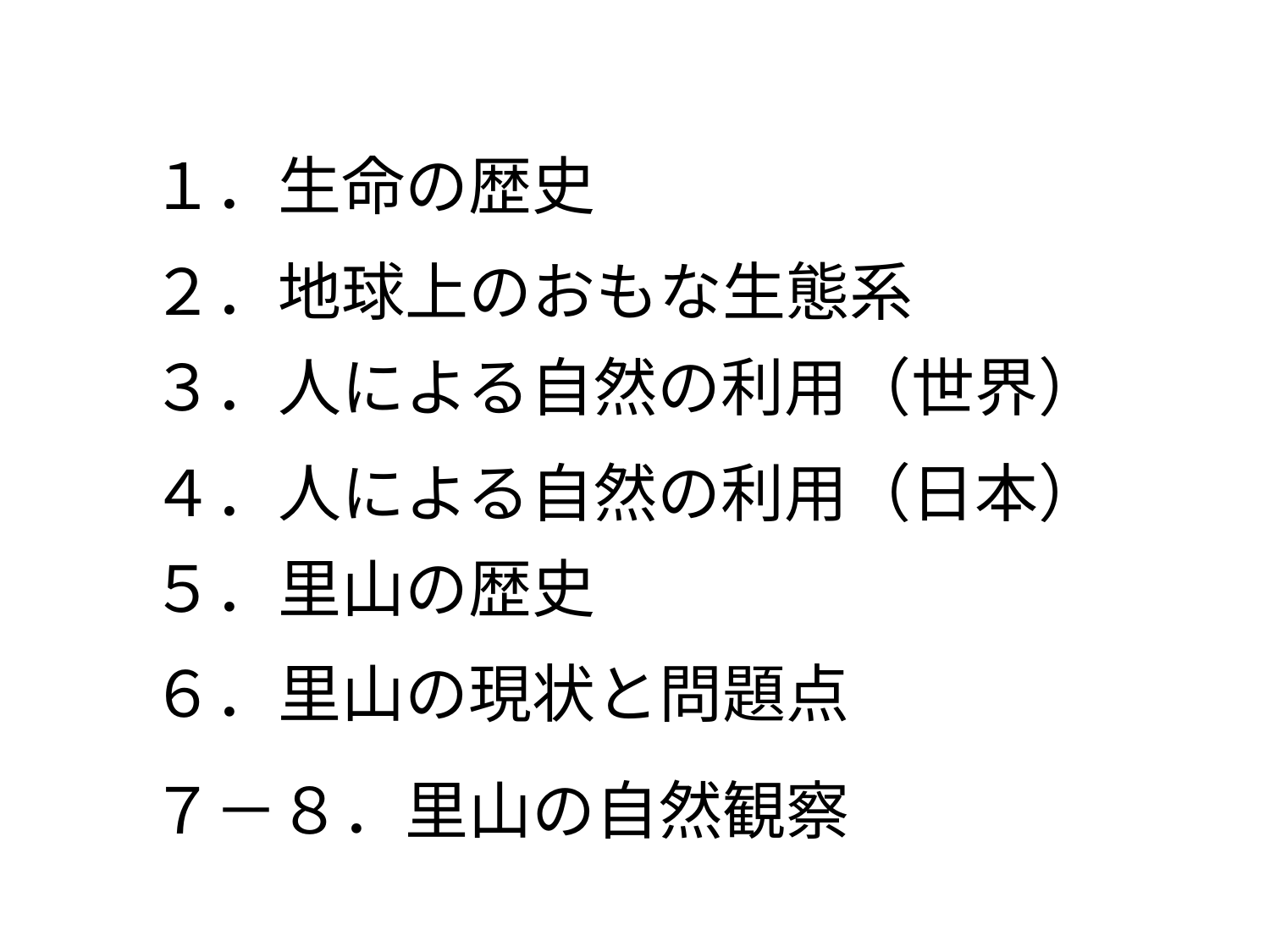

１．生命の歴史
２．地球上のおもな生態系
３．人による自然の利用（世界）
４．人による自然の利用（日本）
５．里山の歴史
６．里山の現状と問題点
７－８．里山の自然観察